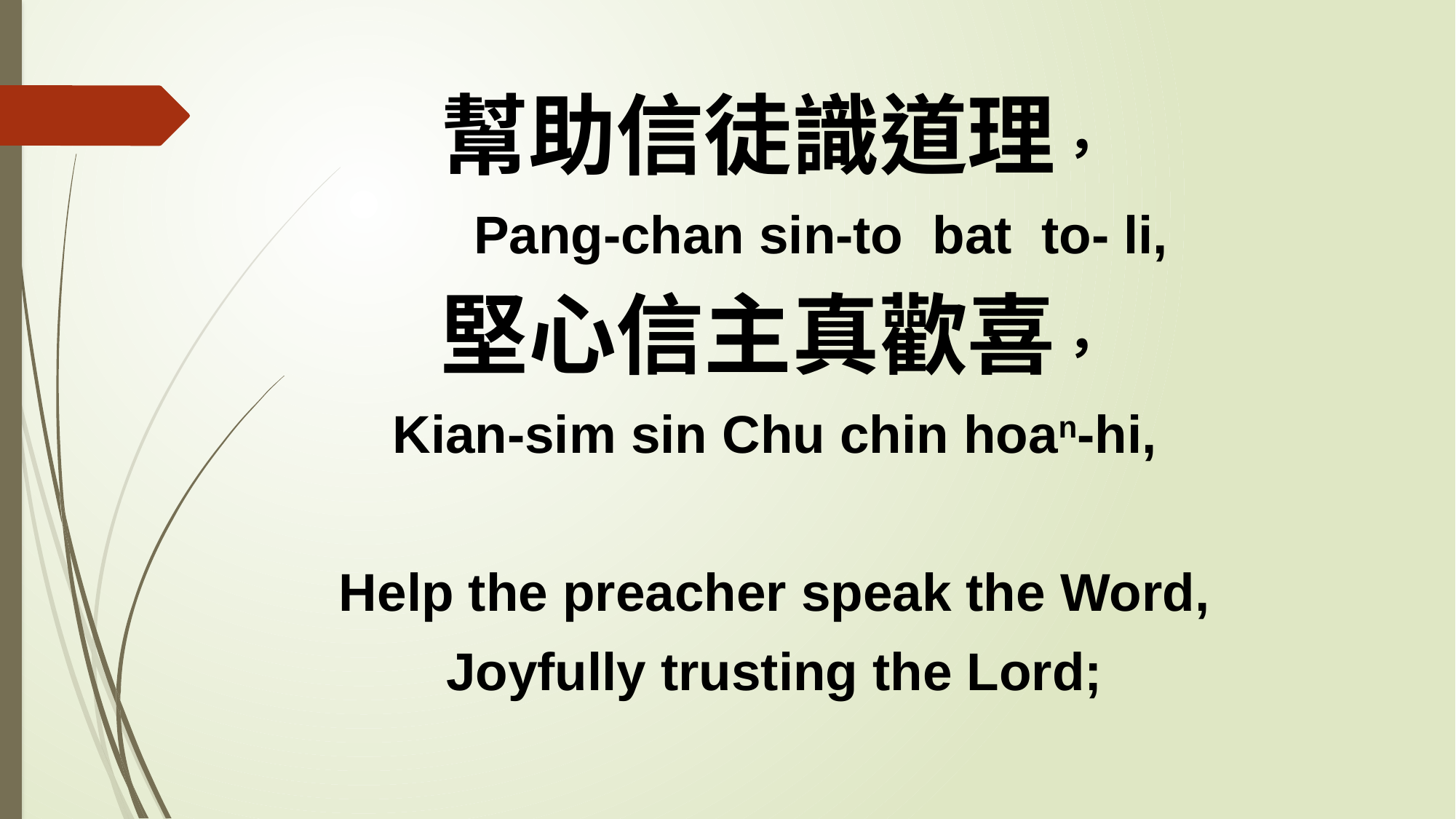

幫助信徒識道理，
                 Pang-chan sin-to  bat  to- li,
堅心信主真歡喜，
Kian-sim sin Chu chin hoan-hi,

Help the preacher speak the Word,
Joyfully trusting the Lord;